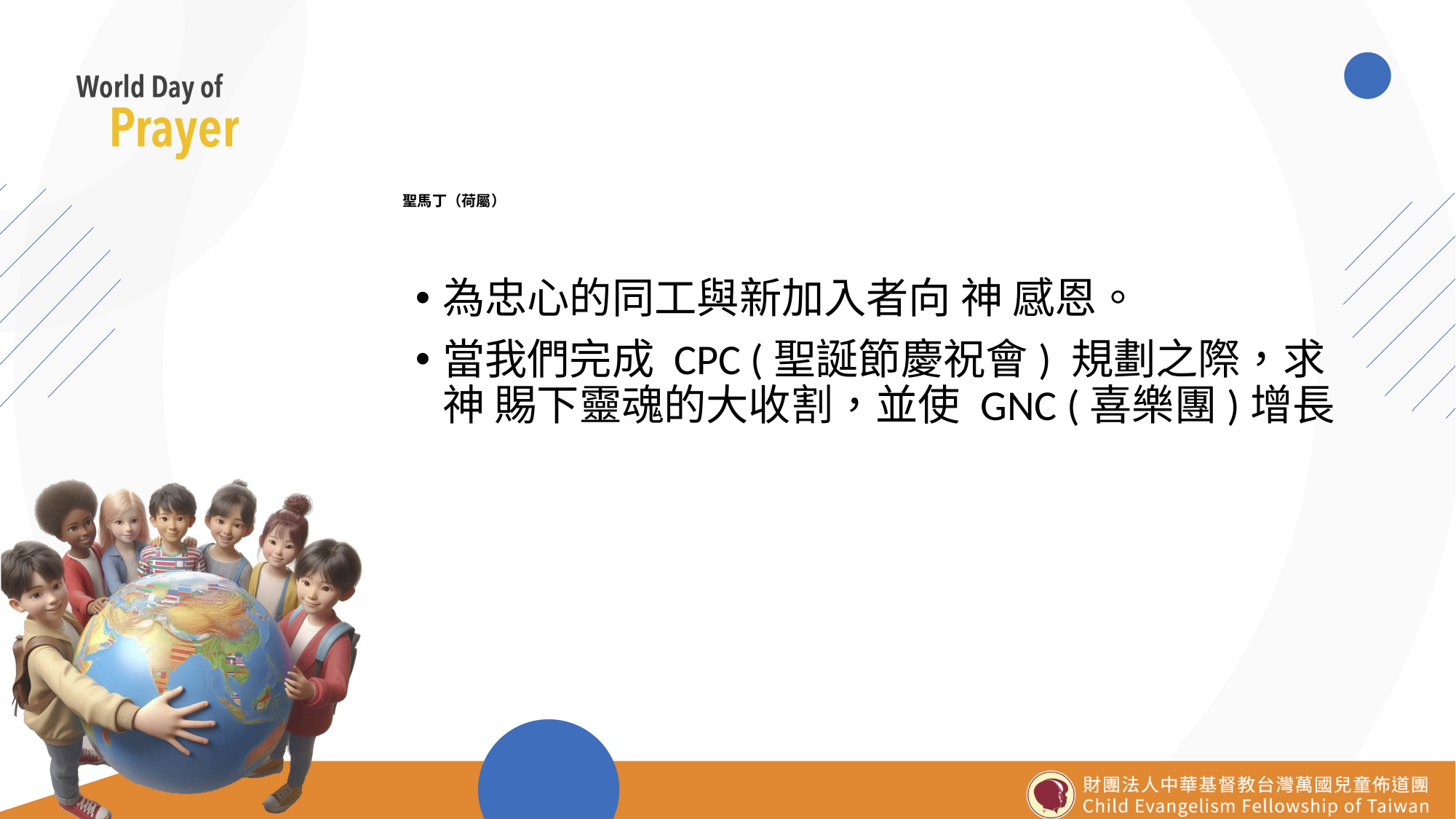

# 聖馬丁（荷屬）
為忠心的同工與新加入者向 神 感恩。
當我們完成 CPC (聖誕節慶祝會) 規劃之際，求 神 賜下靈魂的大收割，並使 GNC (喜樂團)增長